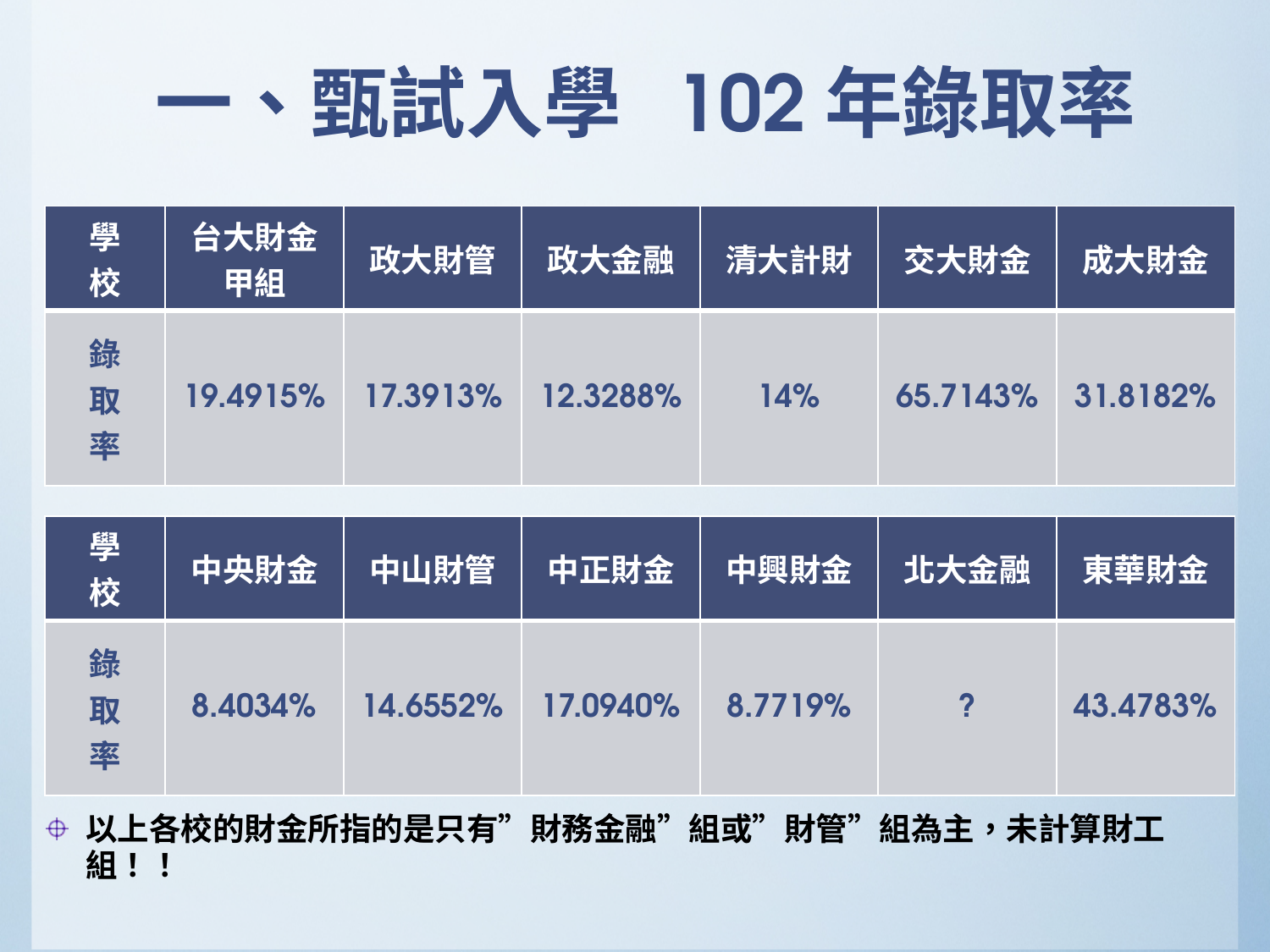

# 一、甄試入學  102年錄取率
| 學 校 | 台大財金甲組 | 政大財管 | 政大金融 | 清大計財 | 交大財金 | 成大財金 |
| --- | --- | --- | --- | --- | --- | --- |
| 錄 取 率 | 19.4915% | 17.3913% | 12.3288% | 14% | 65.7143% | 31.8182% |
| 學 校 | 中央財金 | 中山財管 | 中正財金 | 中興財金 | 北大金融 | 東華財金 |
| --- | --- | --- | --- | --- | --- | --- |
| 錄 取 率 | 8.4034% | 14.6552% | 17.0940% | 8.7719% | ? | 43.4783% |
以上各校的財金所指的是只有”財務金融”組或”財管”組為主，未計算財工組！！